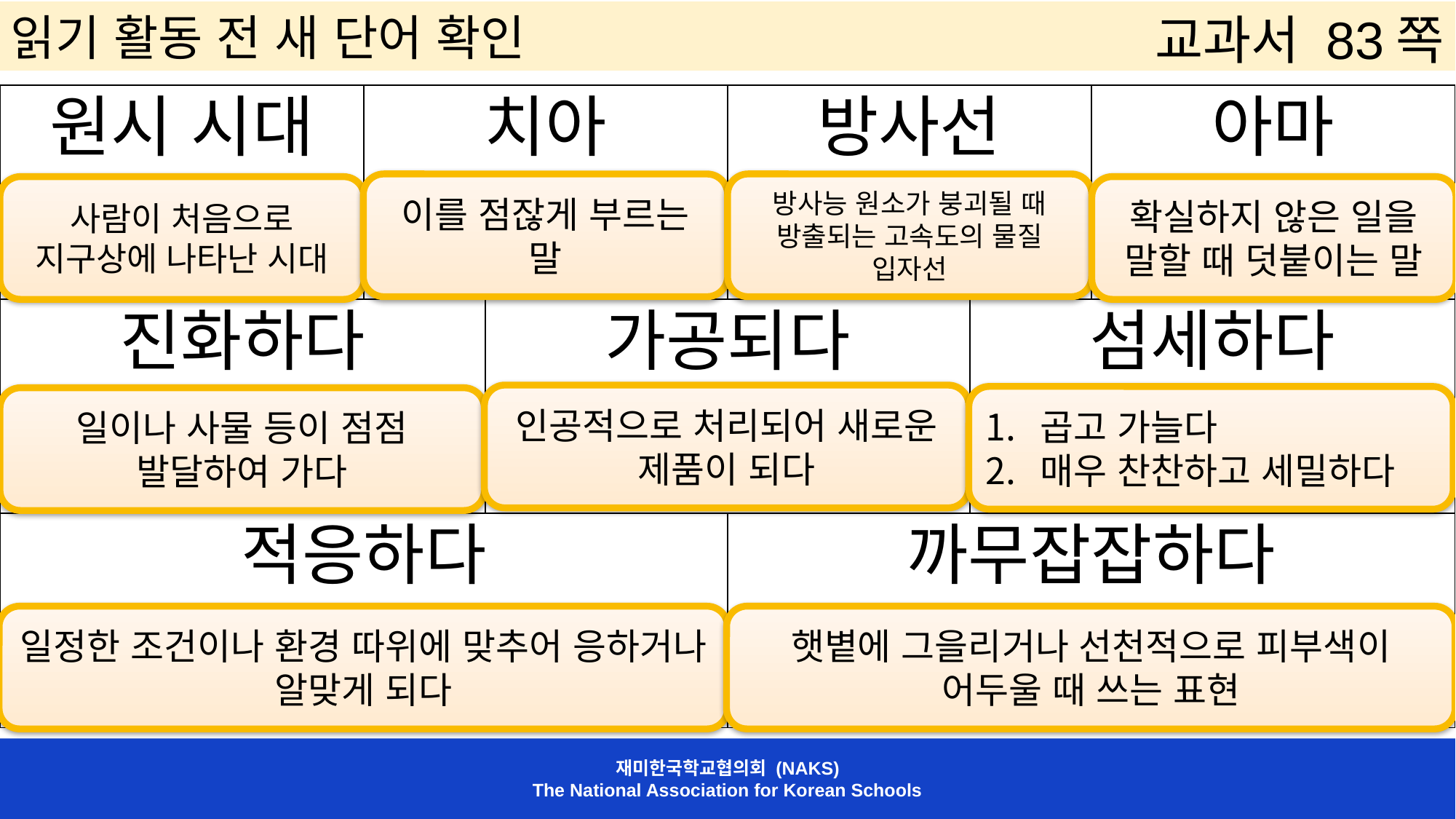

읽기 활동 전 새 단어 확인
교과서 83쪽
| 원시 시대 | 치아 |  | 방사선 |  | 아마 |
| --- | --- | --- | --- | --- | --- |
| 진화하다 |  | 가공되다 |  | 섬세하다 |  |
| 적응하다 |  |  | 까무잡잡하다 |  |  |
방사능 원소가 붕괴될 때 방출되는 고속도의 물질 입자선
이를 점잖게 부르는 말
확실하지 않은 일을 말할 때 덧붙이는 말
사람이 처음으로 지구상에 나타난 시대
인공적으로 처리되어 새로운 제품이 되다
곱고 가늘다
매우 찬찬하고 세밀하다
일이나 사물 등이 점점 발달하여 가다
햇볕에 그을리거나 선천적으로 피부색이 어두울 때 쓰는 표현
일정한 조건이나 환경 따위에 맞추어 응하거나 알맞게 되다
재미한국학교협의회 (NAKS)
The National Association for Korean Schools